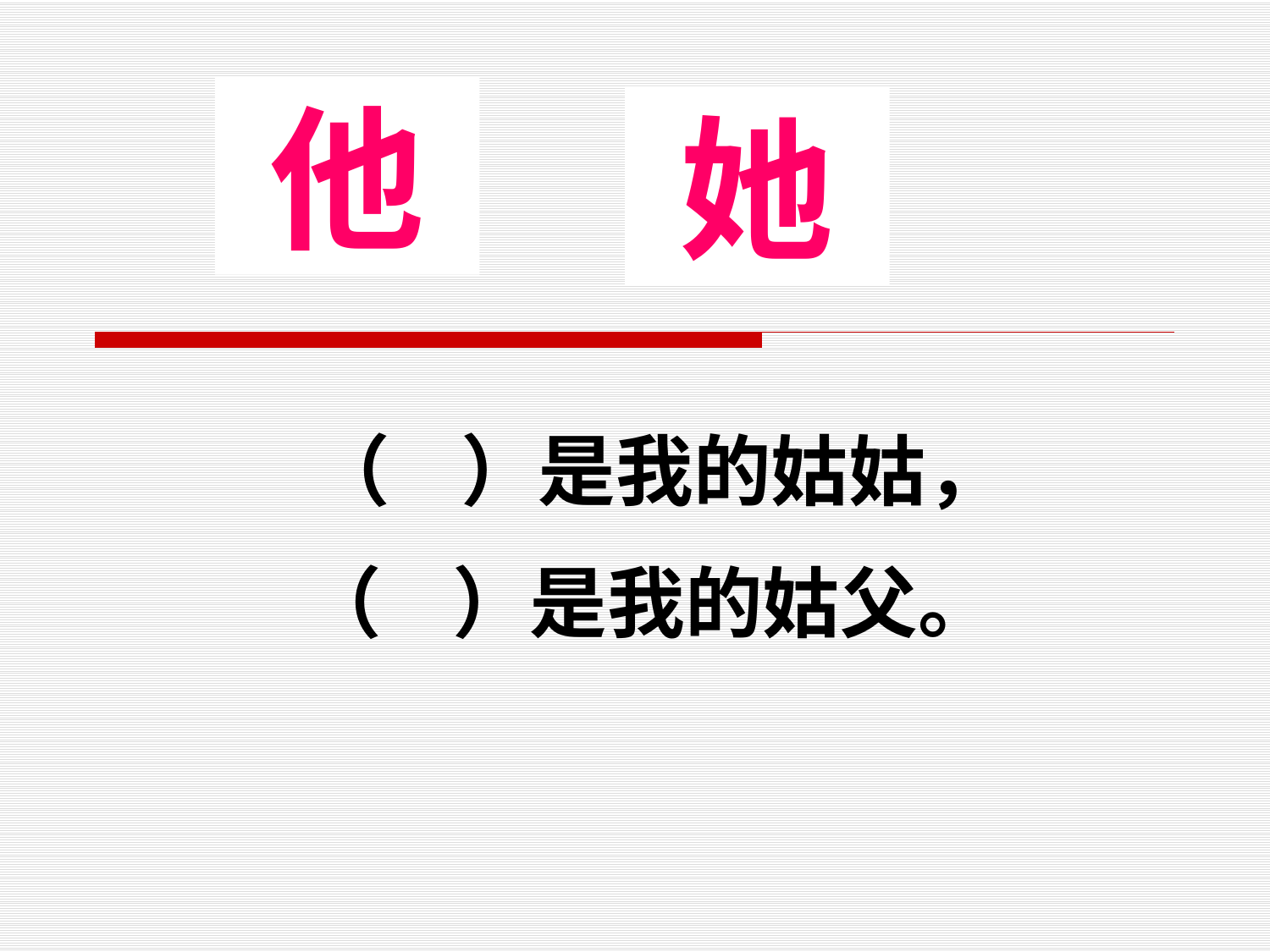

他
他
她
她
（    ）是我的姑姑，
（    ）是我的姑父。